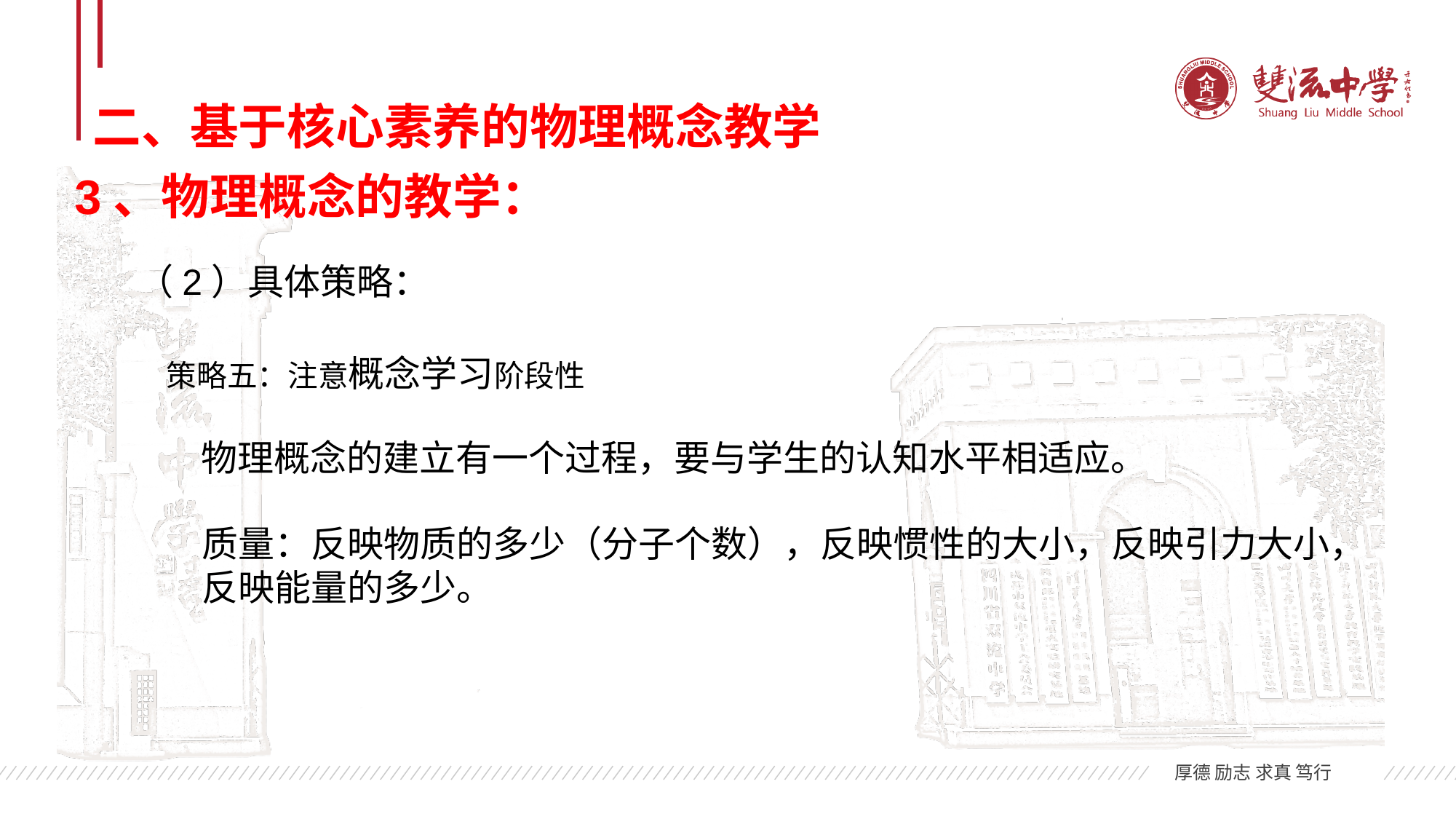

二、基于核心素养的物理概念教学
3、物理概念的教学：
（2）具体策略：
策略五：注意概念学习阶段性
物理概念的建立有一个过程，要与学生的认知水平相适应。
质量：反映物质的多少（分子个数），反映惯性的大小，反映引力大小，
反映能量的多少。